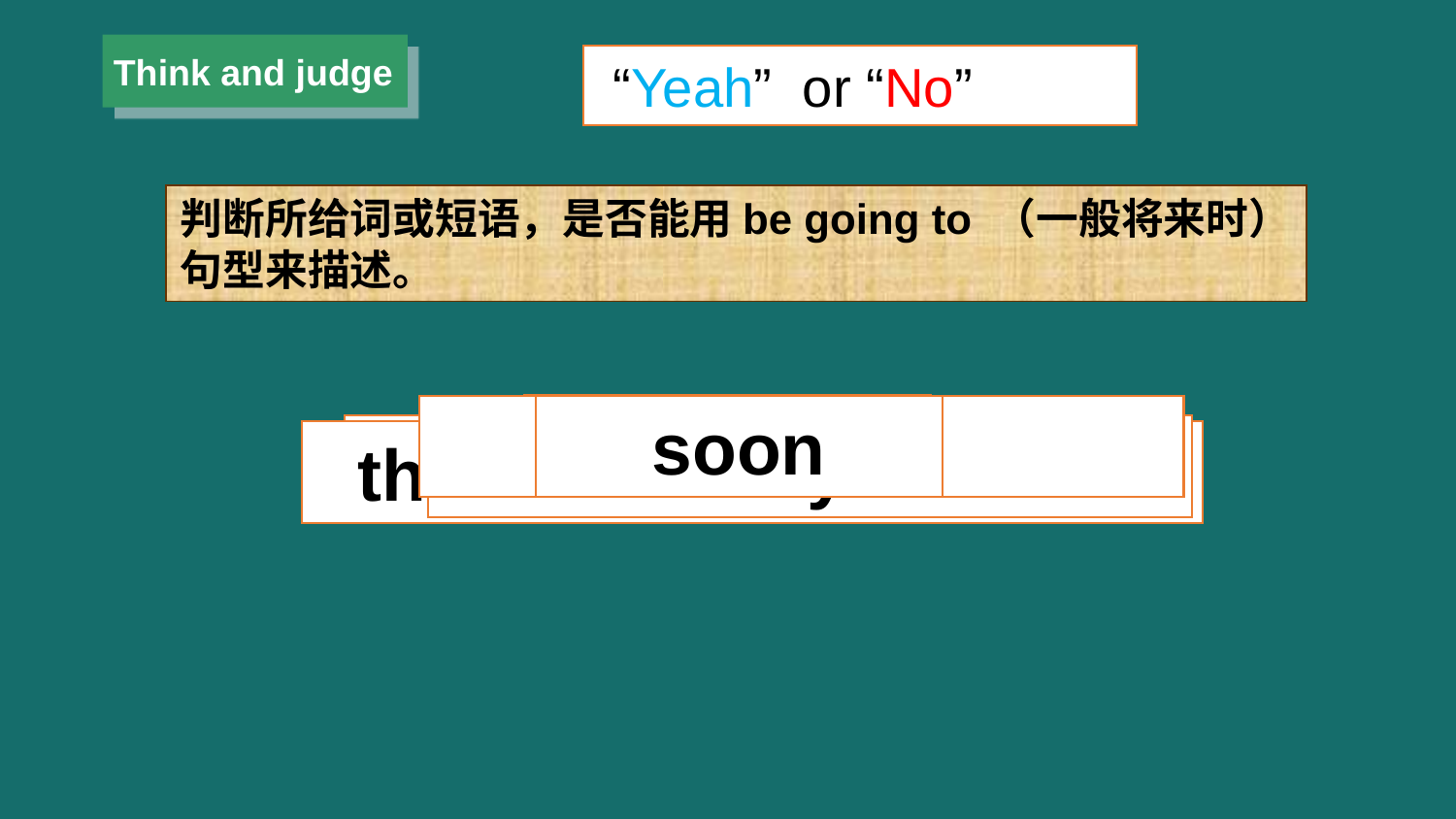

Think and judge
 “Yeah”  or “No”
判断所给词或短语，是否能用be going to （一般将来时）句型来描述。
next week
usually
soon
tomorrow morning
last year
yesterday
the day after tomorrow
often